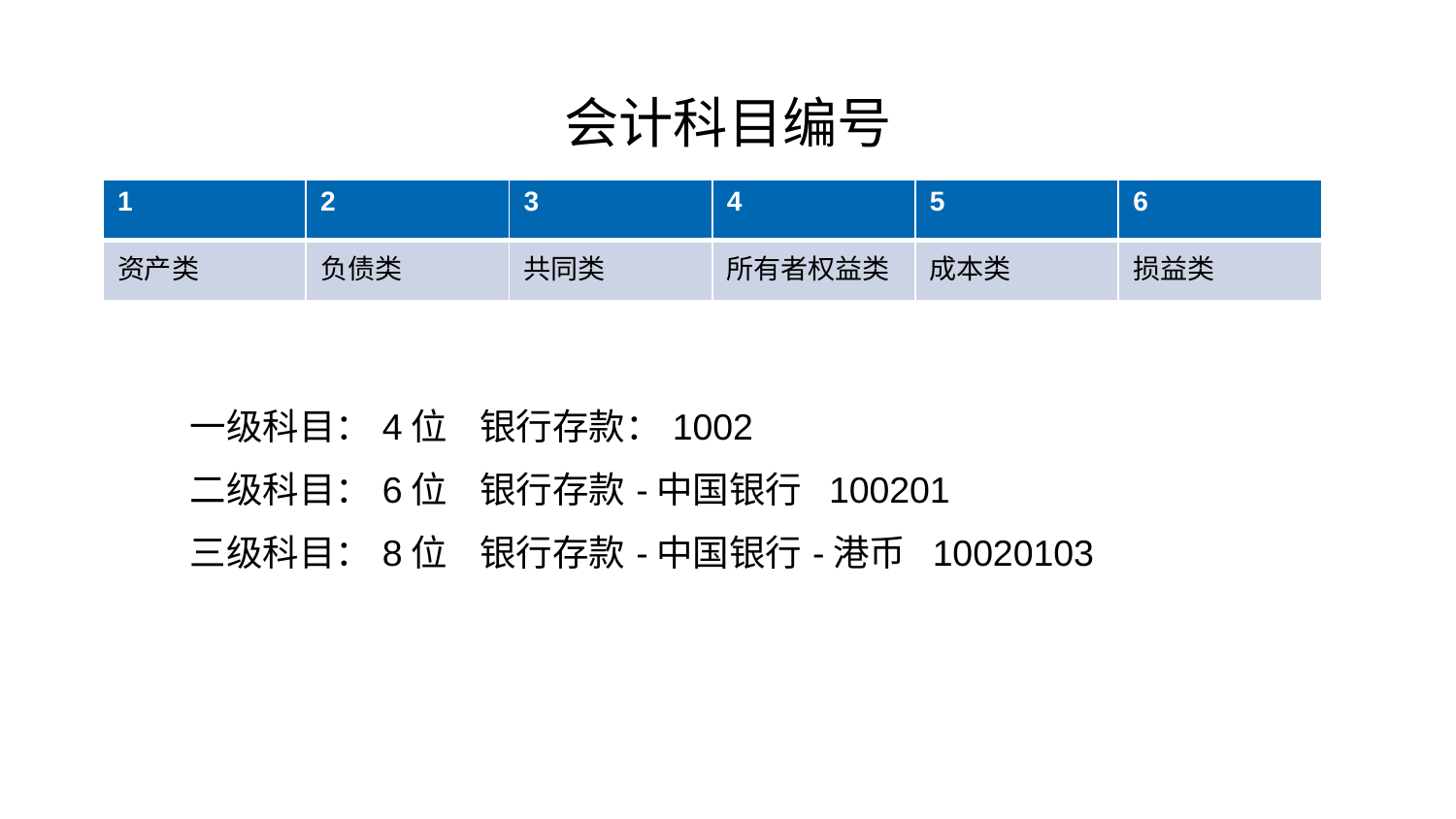

会计科目编号
| 1 | 2 | 3 | 4 | 5 | 6 |
| --- | --- | --- | --- | --- | --- |
| 资产类 | 负债类 | 共同类 | 所有者权益类 | 成本类 | 损益类 |
一级科目：4位    银行存款：1002
二级科目：6位    银行存款-中国银行  100201
三级科目：8位    银行存款-中国银行-港币  10020103